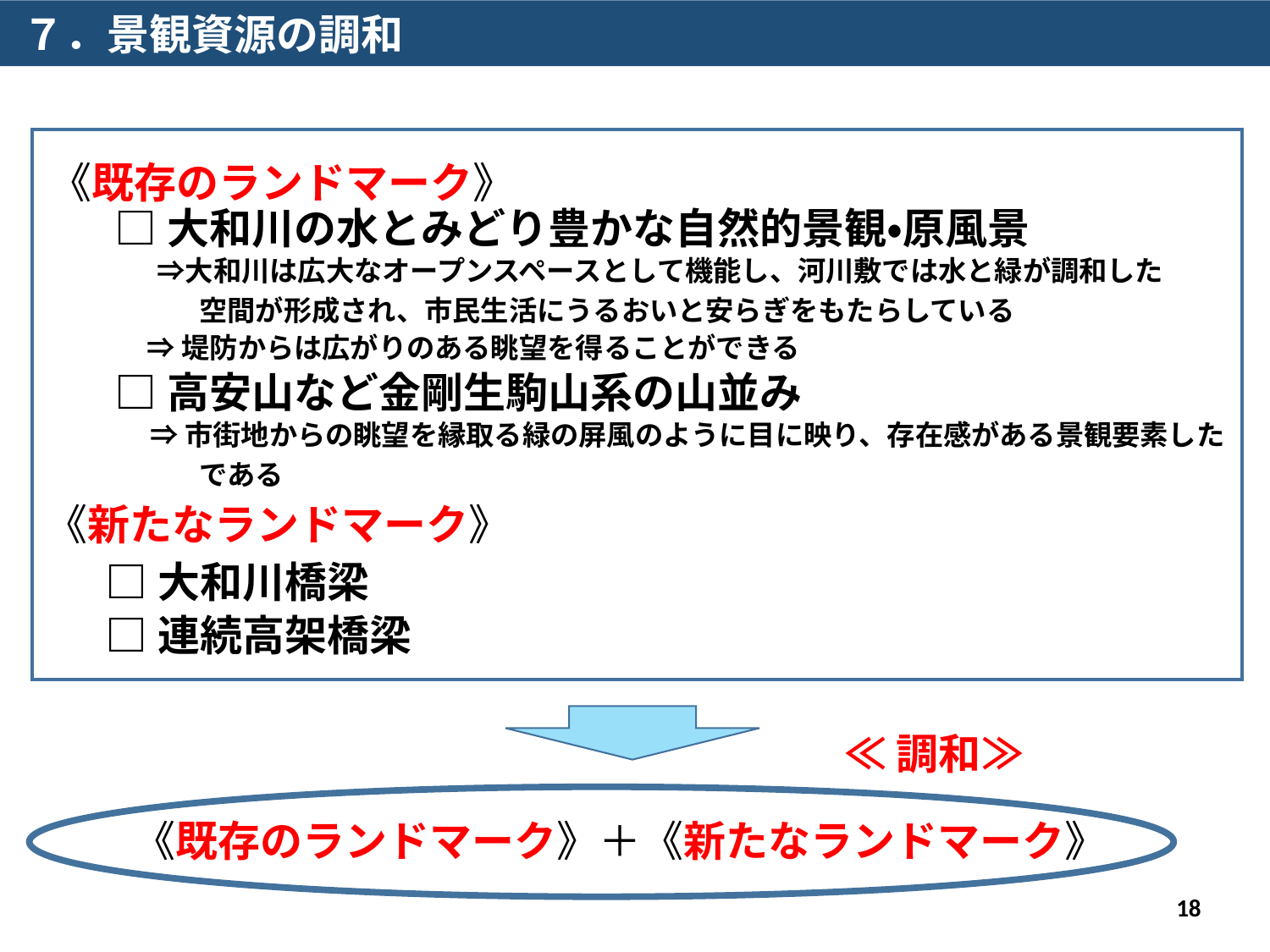

７．景観資源の調和

《既存のランドマーク》

□大和川の水とみどり豊かな自然的景観・原風景
　⇒大和川は広大なオープンスペースとして機能し、河川敷では水と緑が調和した
　　　空間が形成され、市民生活にうるおいと安らぎをもたらしている
     ⇒堤防からは広がりのある眺望を得ることができる
□高安山など金剛生駒山系の山並み
    ⇒市街地からの眺望を縁取る緑の屏風のように目に映り、存在感がある景観要素した
　　　である
《新たなランドマーク》

□大和川橋梁
□連続高架橋梁

≪調和≫

《既存のランドマーク》＋《新たなランドマーク》
18